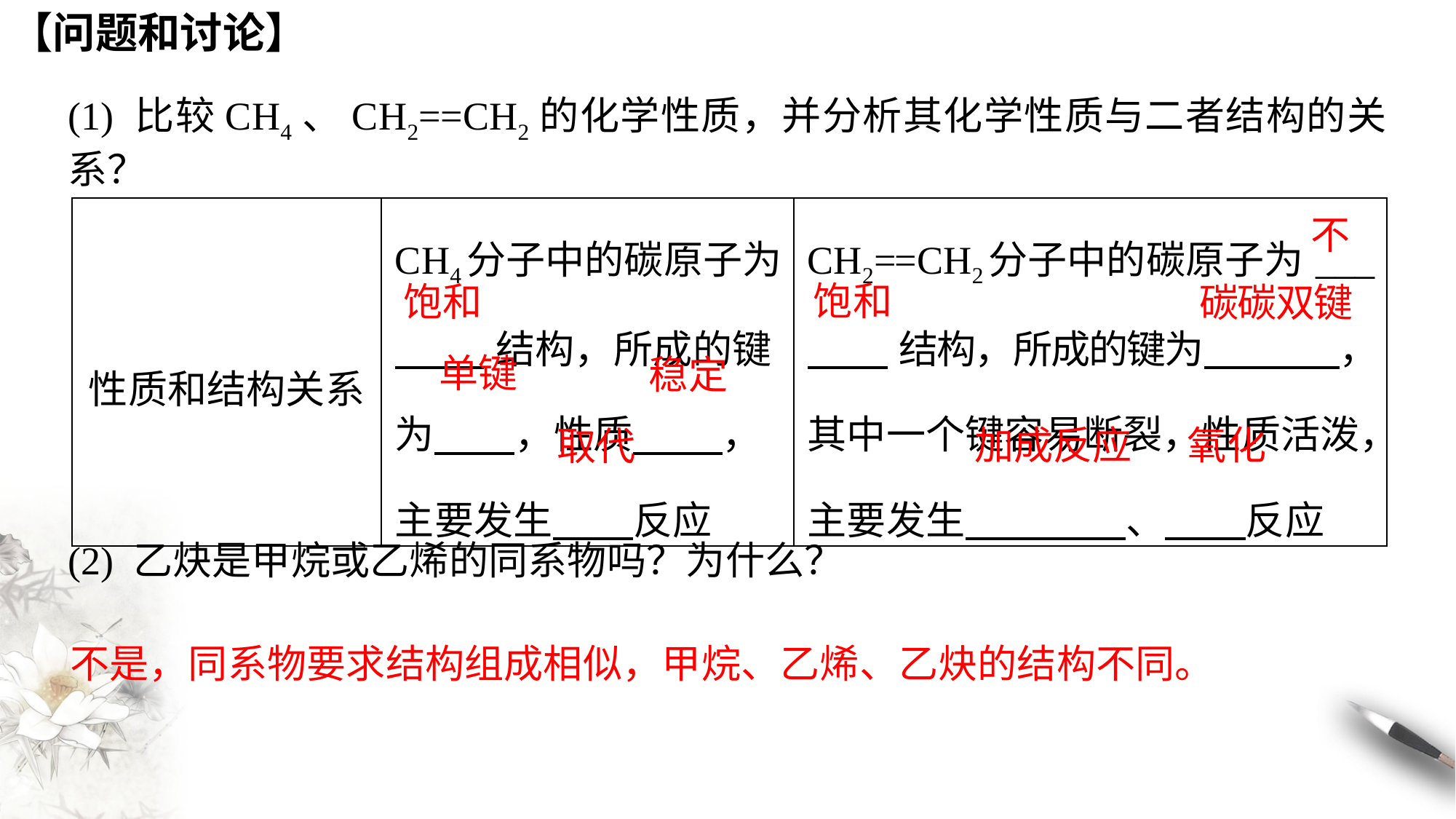

【问题和讨论】
(1) 比较CH4、CH2==CH2的化学性质，并分析其化学性质与二者结构的关系？
| 性质和结构关系 | CH4分子中的碳原子为 结构，所成的键为 ，性质 ，主要发生 反应 | CH2==CH2分子中的碳原子为\_\_\_ 结构，所成的键为 ，其中一个键容易断裂，性质活泼，主要发生 、 反应 |
| --- | --- | --- |
不
饱和
饱和
碳碳双键
单键
稳定
氧化
加成反应
取代
(2) 乙炔是甲烷或乙烯的同系物吗？为什么？
不是，同系物要求结构组成相似，甲烷、乙烯、乙炔的结构不同。